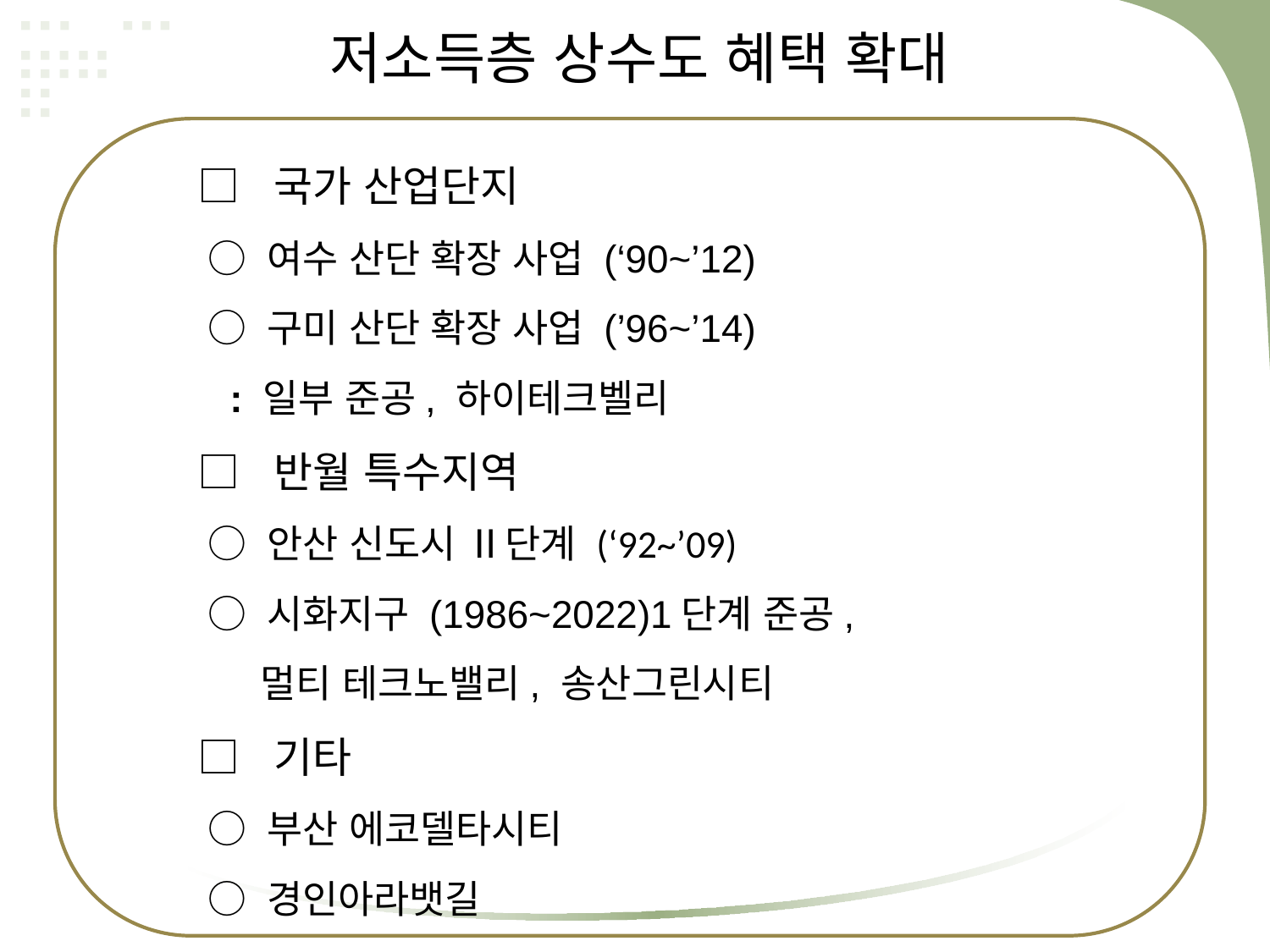

저소득층 상수도 혜택 확대

□  국가 산업단지
 ○ 여수 산단 확장 사업 (‘90~’12)
 ○ 구미 산단 확장 사업 (’96~’14)
   : 일부 준공, 하이테크벨리
□  반월 특수지역
 ○ 안산 신도시 Ⅱ단계 (‘92~’09)
 ○ 시화지구 (1986~2022)1단계 준공,
     멀티 테크노밸리, 송산그린시티
□  기타
 ○ 부산 에코델타시티
 ○ 경인아라뱃길